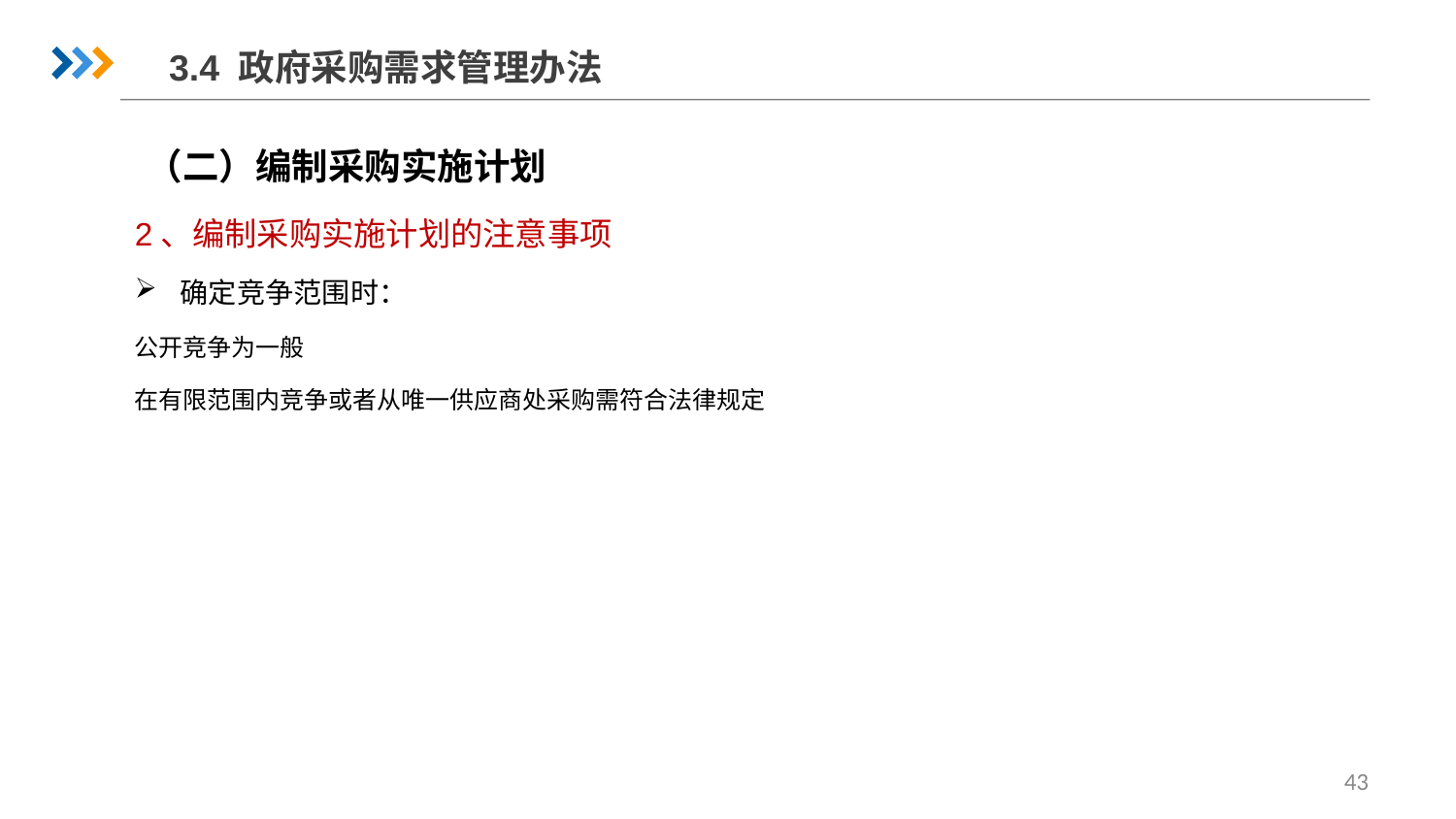

3.4 政府采购需求管理办法

（二）编制采购实施计划
2、编制采购实施计划的注意事项
确定竞争范围时：
公开竞争为一般
在有限范围内竞争或者从唯一供应商处采购需符合法律规定

43